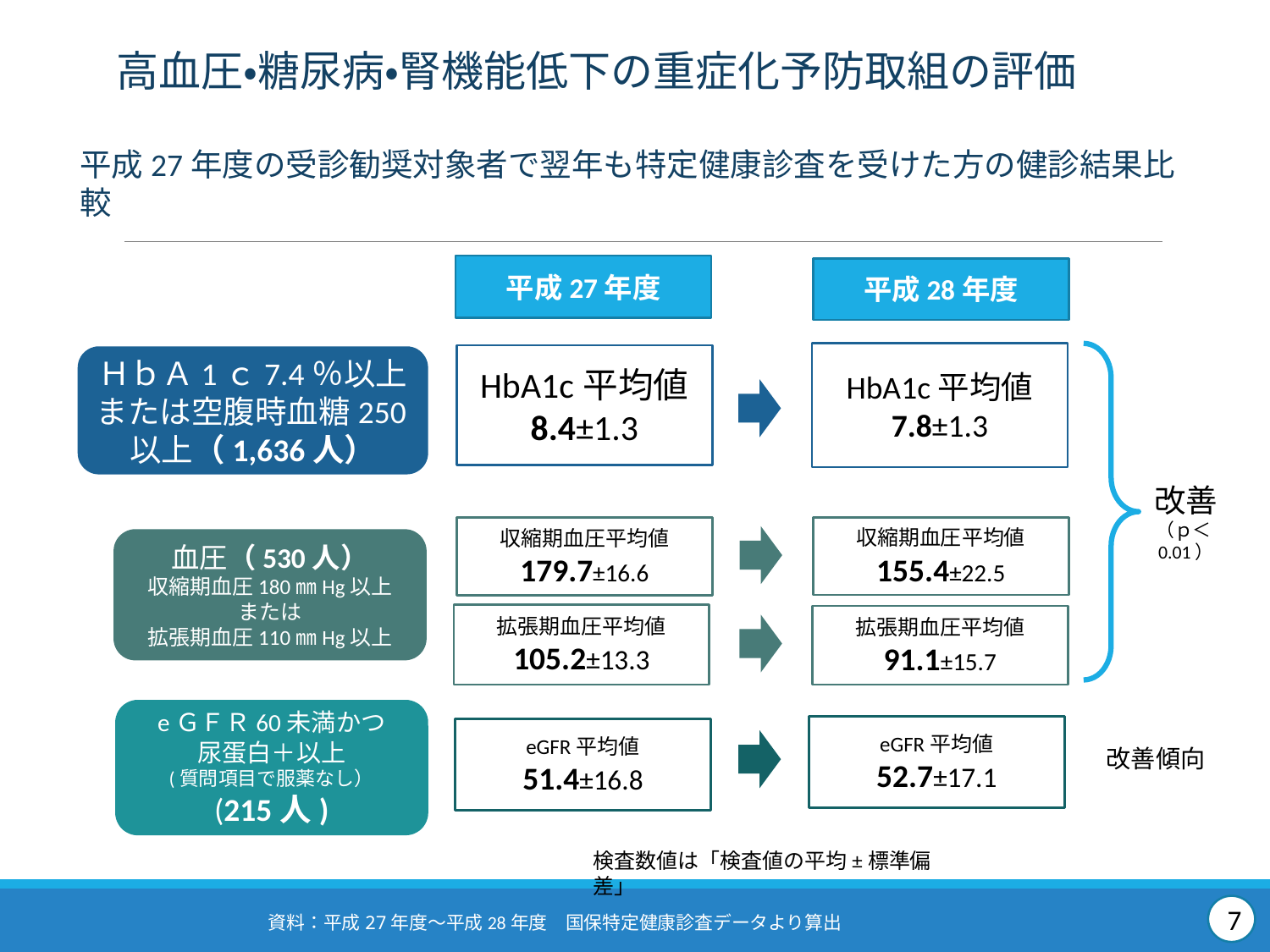

高血圧・糖尿病・腎機能低下の重症化予防取組の評価
平成27年度の受診勧奨対象者で翌年も特定健康診査を受けた方の健診結果比較
平成27年度
平成28年度
HbA1c平均値
7.8±1.3

HbA1c平均値
8.4±1.3
ＨｂＡ1ｃ7.4％以上
または空腹時血糖250以上（1,636人）

改善
（ｐ＜0.01）
収縮期血圧平均値
179.7±16.6
収縮期血圧平均値
155.4±22.5

血圧（530人）
収縮期血圧180㎜Hg以上
または
拡張期血圧110㎜Hg以上
拡張期血圧平均値
105.2±13.3
拡張期血圧平均値
91.1±15.7

改善傾向
eＧＦＲ60未満かつ
尿蛋白＋以上
(質問項目で服薬なし）
(215人)
eGFR平均値
52.7±17.1
eGFR平均値
51.4±16.8

検査数値は「検査値の平均±標準偏差」
資料：平成27年度～平成28年度　国保特定健康診査データより算出
7